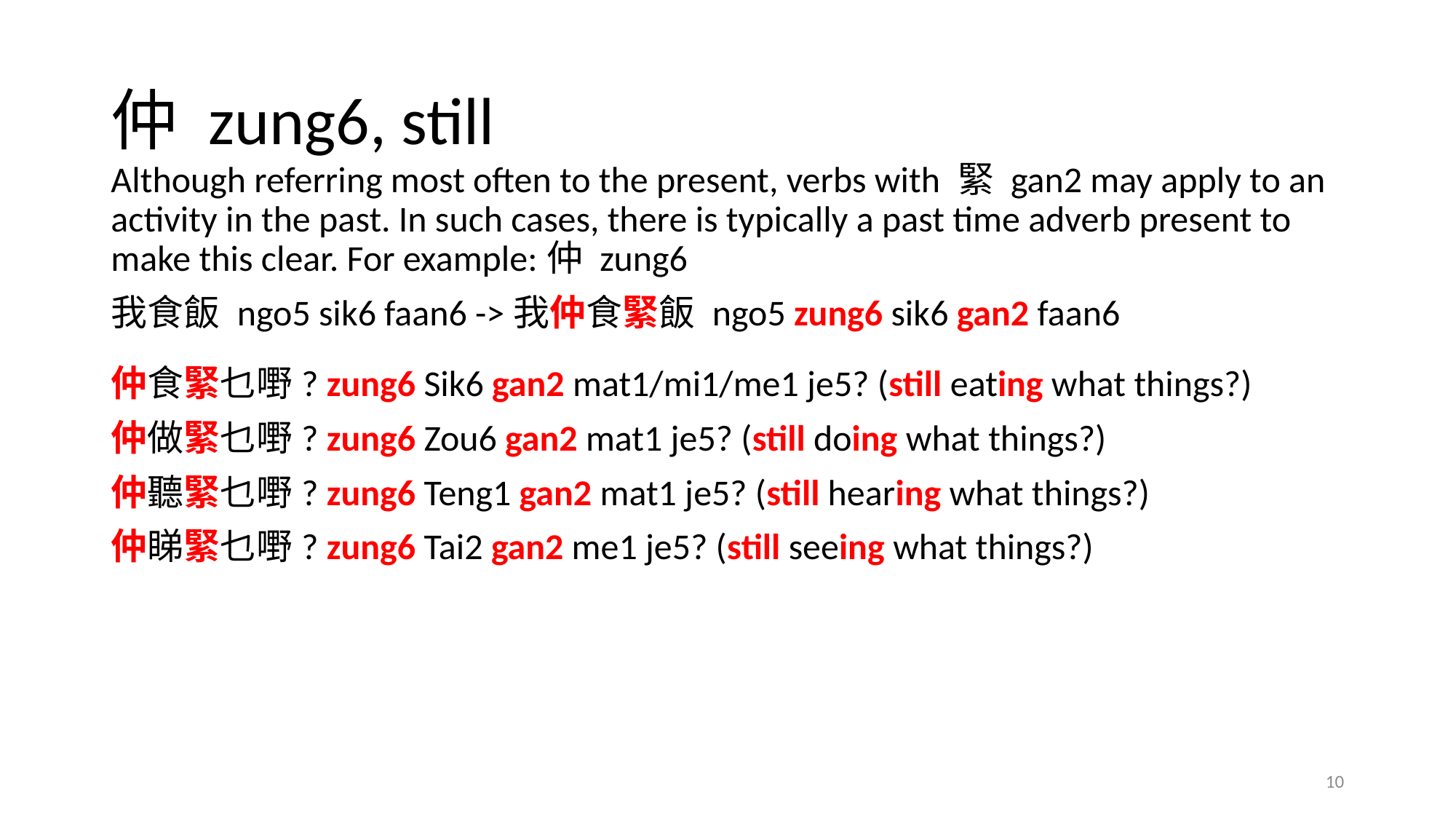

# 仲 zung6, still
Although referring most often to the present, verbs with 緊 gan2 may apply to an activity in the past. In such cases, there is typically a past time adverb present to make this clear. For example:仲 zung6
我食飯 ngo5 sik6 faan6 ->我仲食緊飯 ngo5 zung6 sik6 gan2 faan6

仲食緊乜嘢? zung6 Sik6 gan2 mat1/mi1/me1 je5? (still eating what things?)
仲做緊乜嘢? zung6 Zou6 gan2 mat1 je5? (still doing what things?)
仲聽緊乜嘢? zung6 Teng1 gan2 mat1 je5? (still hearing what things?)
仲睇緊乜嘢? zung6 Tai2 gan2 me1 je5? (still seeing what things?)
10